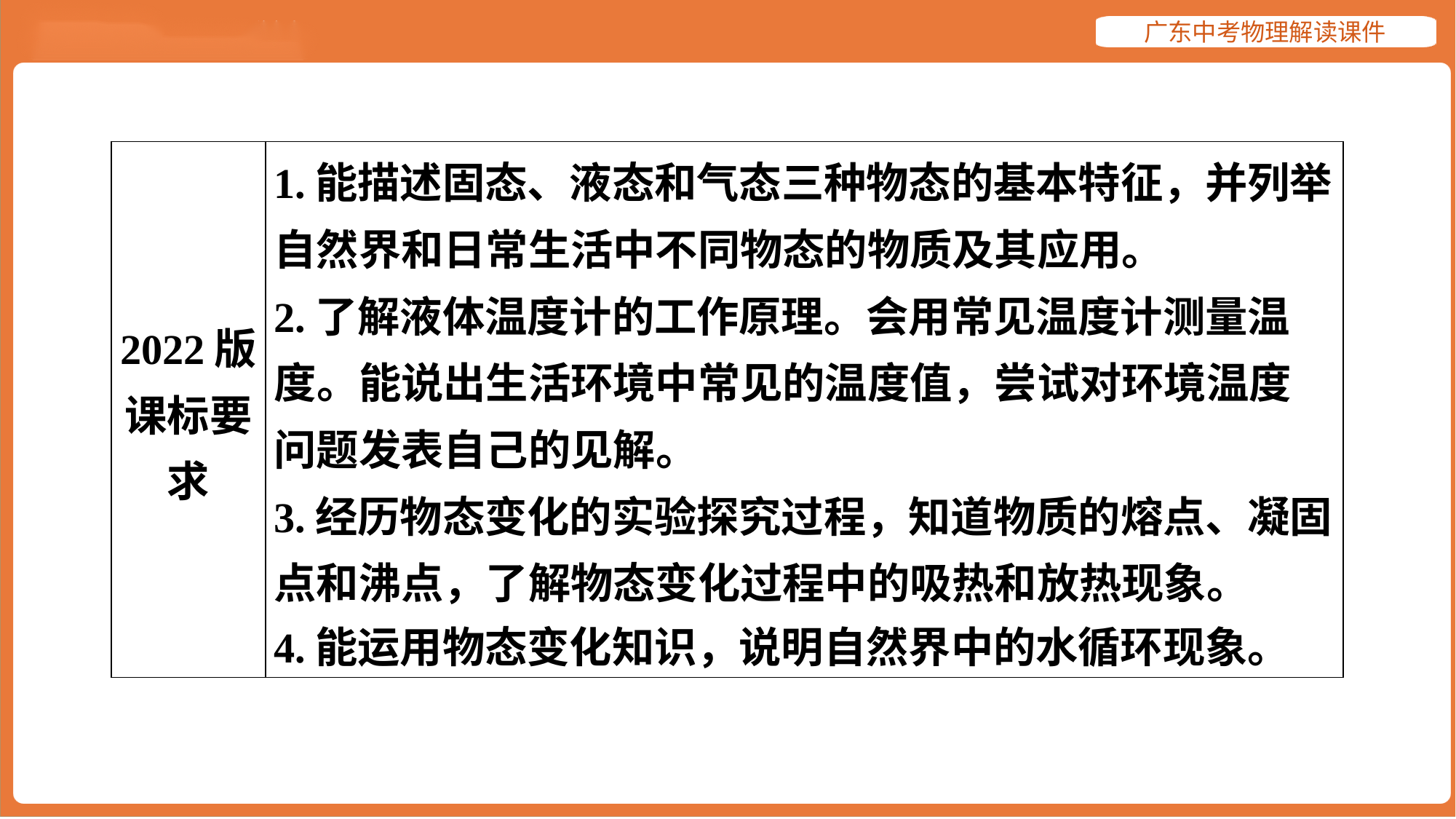

| 2022版 课标要 求 | 1.能描述固态、液态和气态三种物态的基本特征，并列举 自然界和日常生活中不同物态的物质及其应用。 2.了解液体温度计的工作原理。会用常见温度计测量温 度。能说出生活环境中常见的温度值，尝试对环境温度 问题发表自己的见解。 3.经历物态变化的实验探究过程，知道物质的熔点、凝固 点和沸点，了解物态变化过程中的吸热和放热现象。 4.能运用物态变化知识，说明自然界中的水循环现象。 |
| --- | --- |